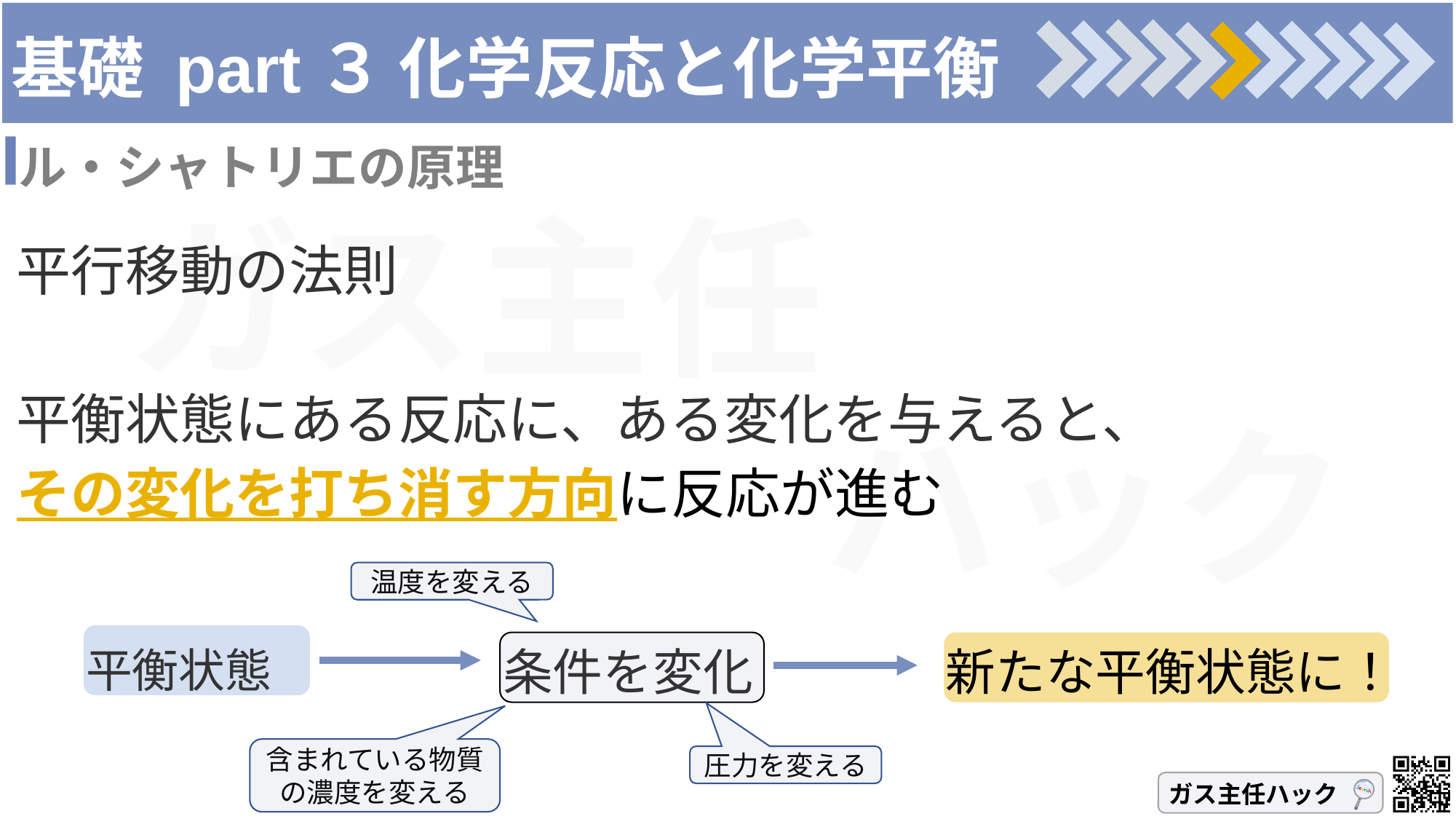

# 基礎 part３ 化学反応と化学平衡

ル・シャトリエの原理

平行移動の法則

平衡状態にある反応に、ある変化を与えると、
その変化を打ち消す方向に反応が進む
温度を変える

平衡状態

新たな平衡状態に！
条件を変化
含まれている物質の濃度を変える
圧力を変える